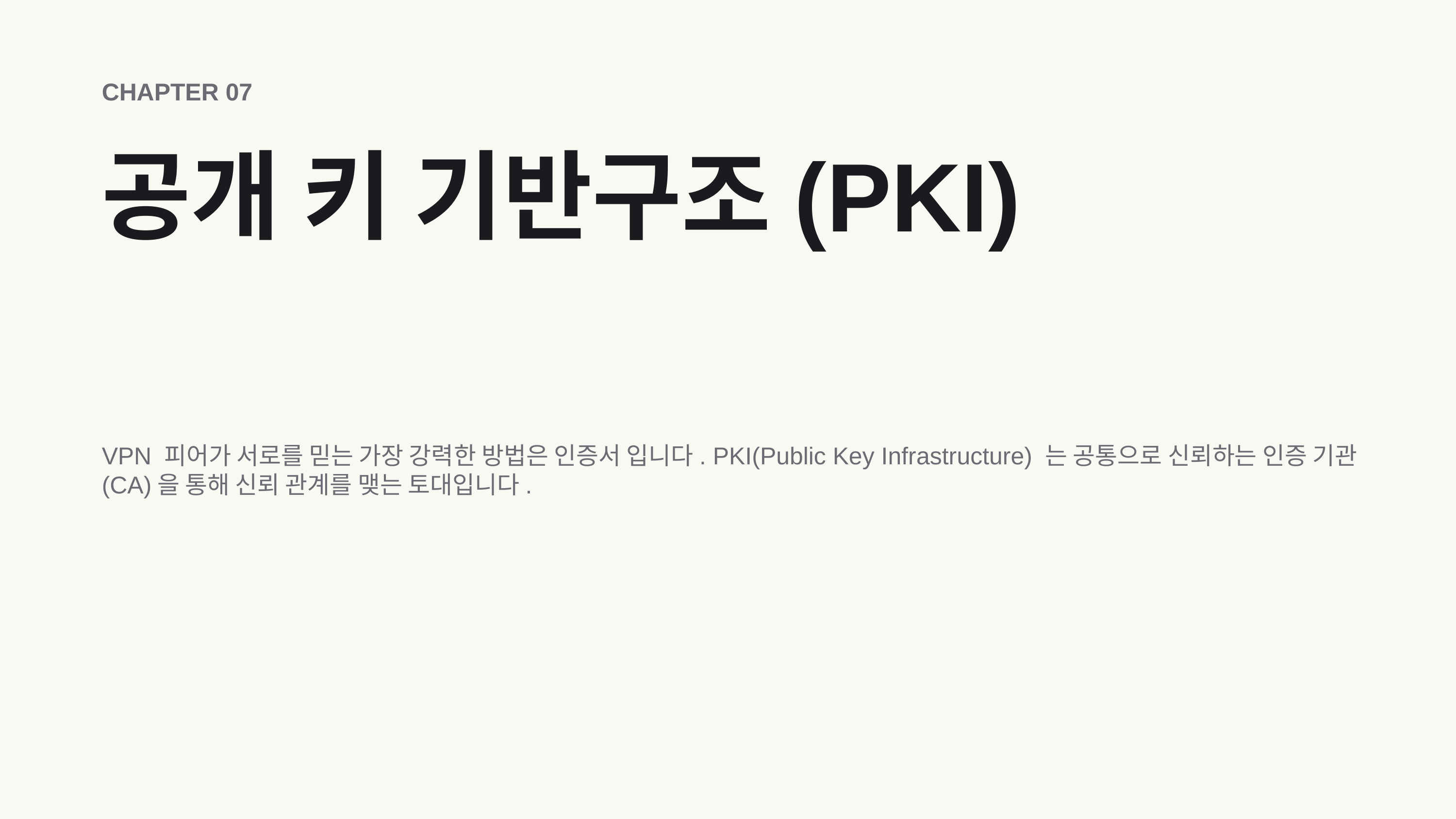

CHAPTER 07
공개 키 기반구조(PKI)
VPN 피어가 서로를 믿는 가장 강력한 방법은 인증서 입니다. PKI(Public Key Infrastructure) 는 공통으로 신뢰하는 인증 기관(CA)을 통해 신뢰 관계를 맺는 토대입니다.